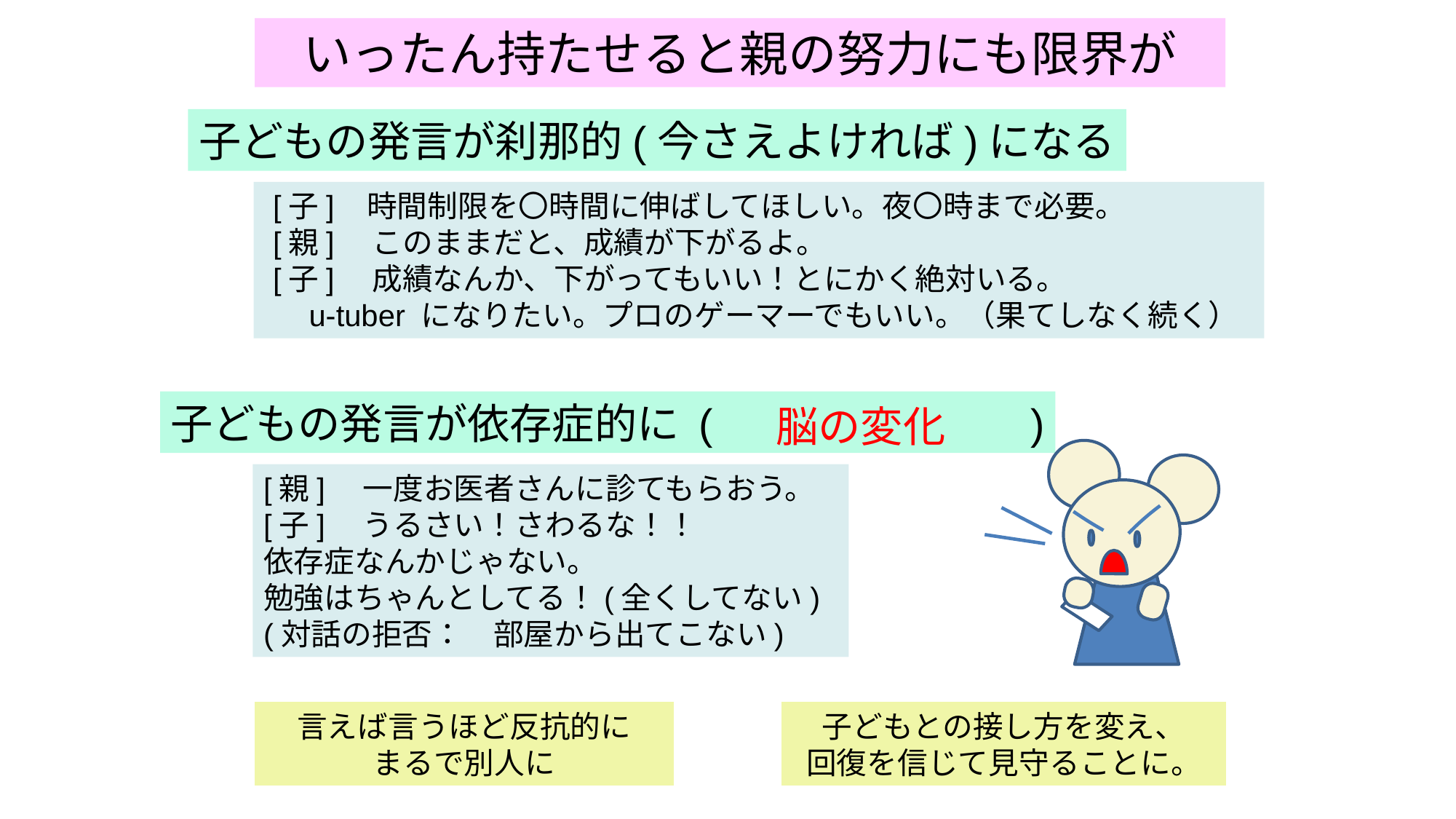

いったん持たせると親の努力にも限界が
子どもの発言が刹那的(今さえよければ)になる
 [子]   時間制限を〇時間に伸ばしてほしい。夜〇時まで必要。
 [親]　このままだと、成績が下がるよ。
 [子]　成績なんか、下がってもいい！とにかく絶対いる。
　 u-tuber になりたい。プロのゲーマーでもいい。（果てしなく続く）
子どもの発言が依存症的に (　　　　　　　)
脳の変化

[親]　一度お医者さんに診てもらおう。
[子]　うるさい！さわるな！！
依存症なんかじゃない。
勉強はちゃんとしてる！(全くしてない)
(対話の拒否：　部屋から出てこない)
言えば言うほど反抗的に
まるで別人に
子どもとの接し方を変え、
回復を信じて見守ることに。